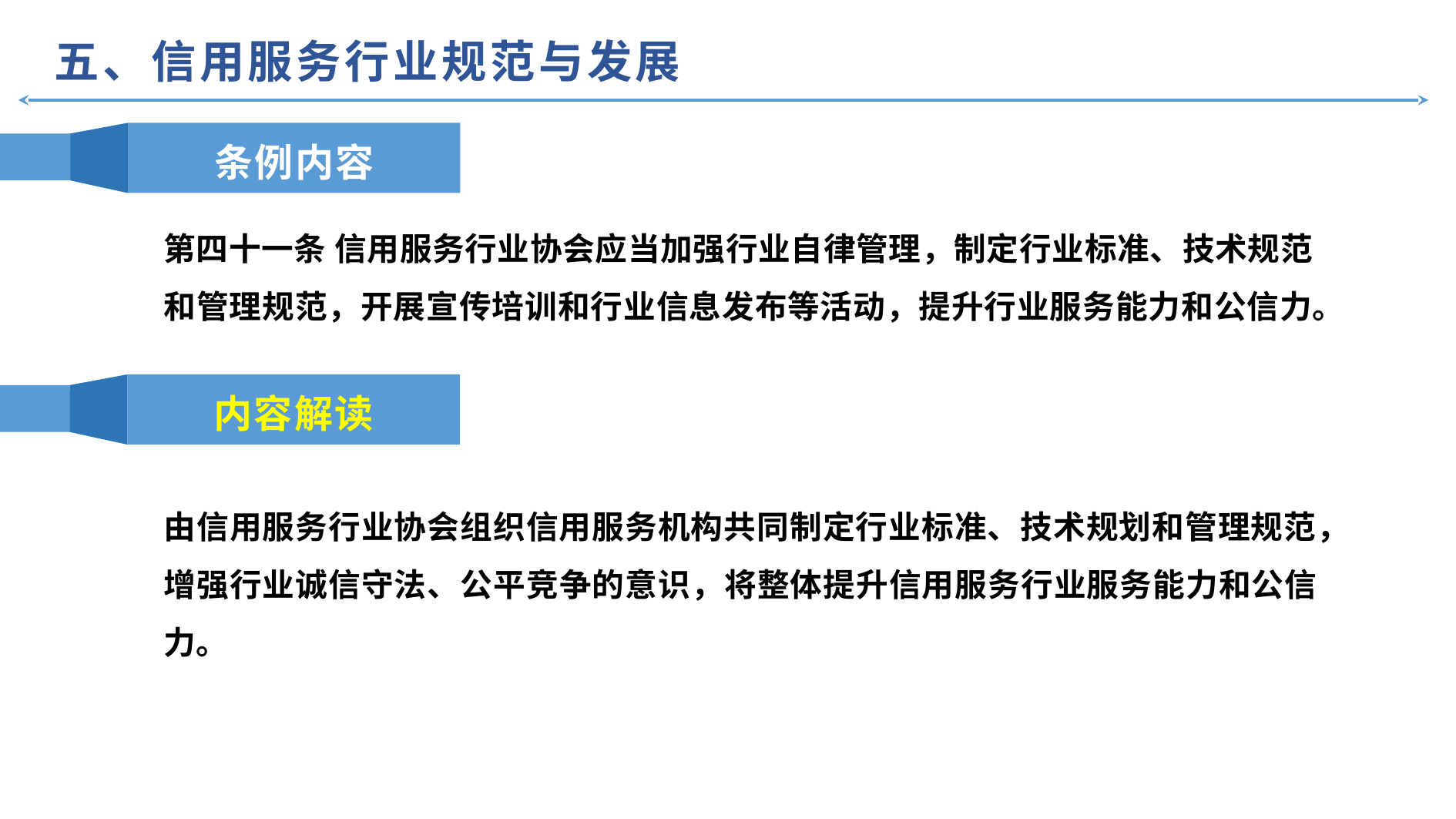

五、信用服务行业规范与发展
条例内容

第四十一条 信用服务行业协会应当加强行业自律管理，制定行业标准、技术规范和管理规范，开展宣传培训和行业信息发布等活动，提升行业服务能力和公信力。
内容解读

由信用服务行业协会组织信用服务机构共同制定行业标准、技术规划和管理规范，增强行业诚信守法、公平竞争的意识，将整体提升信用服务行业服务能力和公信力。